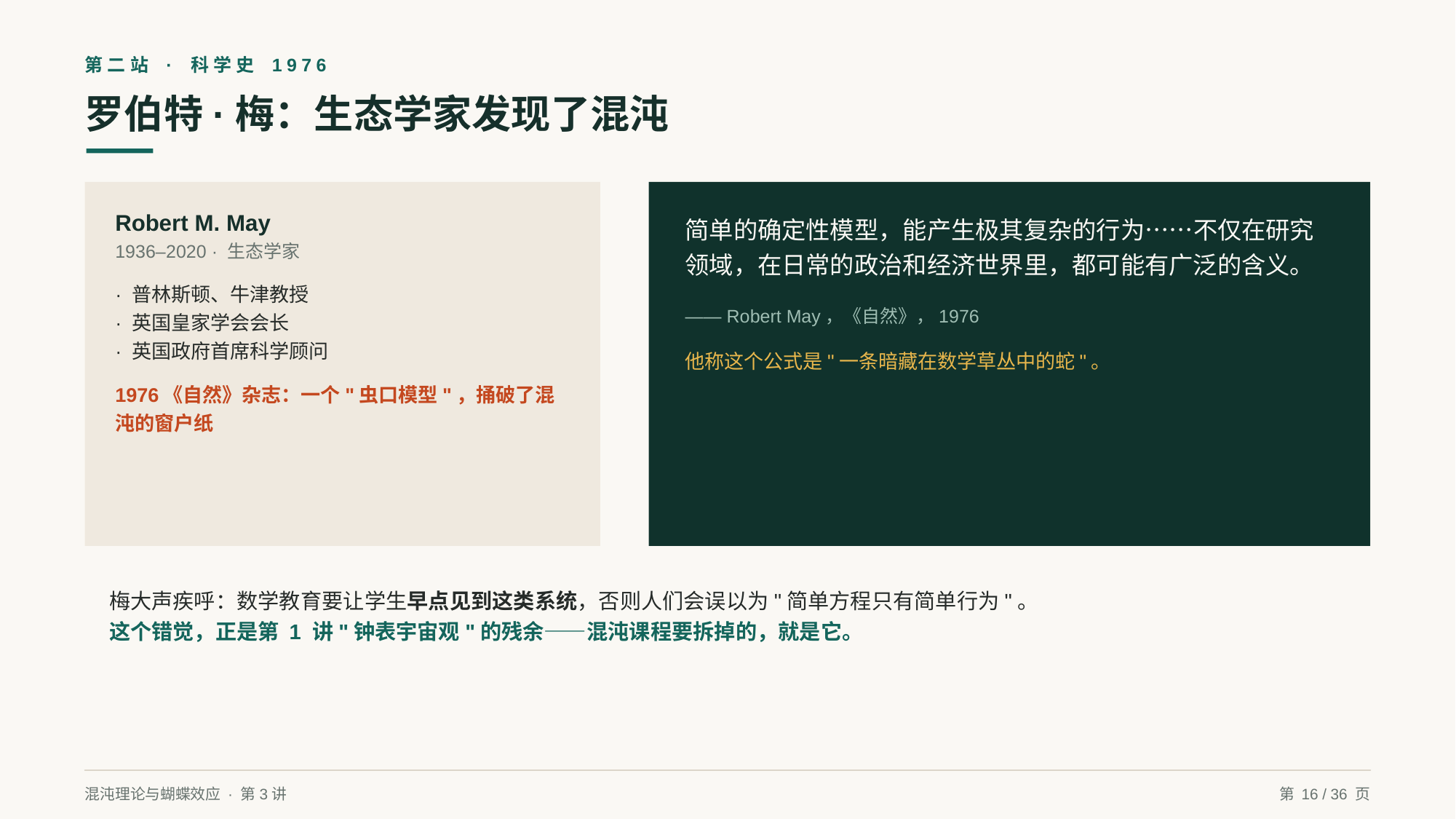

第二站 · 科学史 1976
罗伯特·梅：生态学家发现了混沌

Robert M. May
1936–2020 · 生态学家
· 普林斯顿、牛津教授
· 英国皇家学会会长
· 英国政府首席科学顾问
1976《自然》杂志：一个"虫口模型"，捅破了混沌的窗户纸
简单的确定性模型，能产生极其复杂的行为……不仅在研究领域，在日常的政治和经济世界里，都可能有广泛的含义。
—— Robert May，《自然》，1976
他称这个公式是"一条暗藏在数学草丛中的蛇"。
梅大声疾呼：数学教育要让学生早点见到这类系统，否则人们会误以为"简单方程只有简单行为"。
这个错觉，正是第 1 讲"钟表宇宙观"的残余——混沌课程要拆掉的，就是它。

混沌理论与蝴蝶效应 · 第3讲
第 16 / 36 页